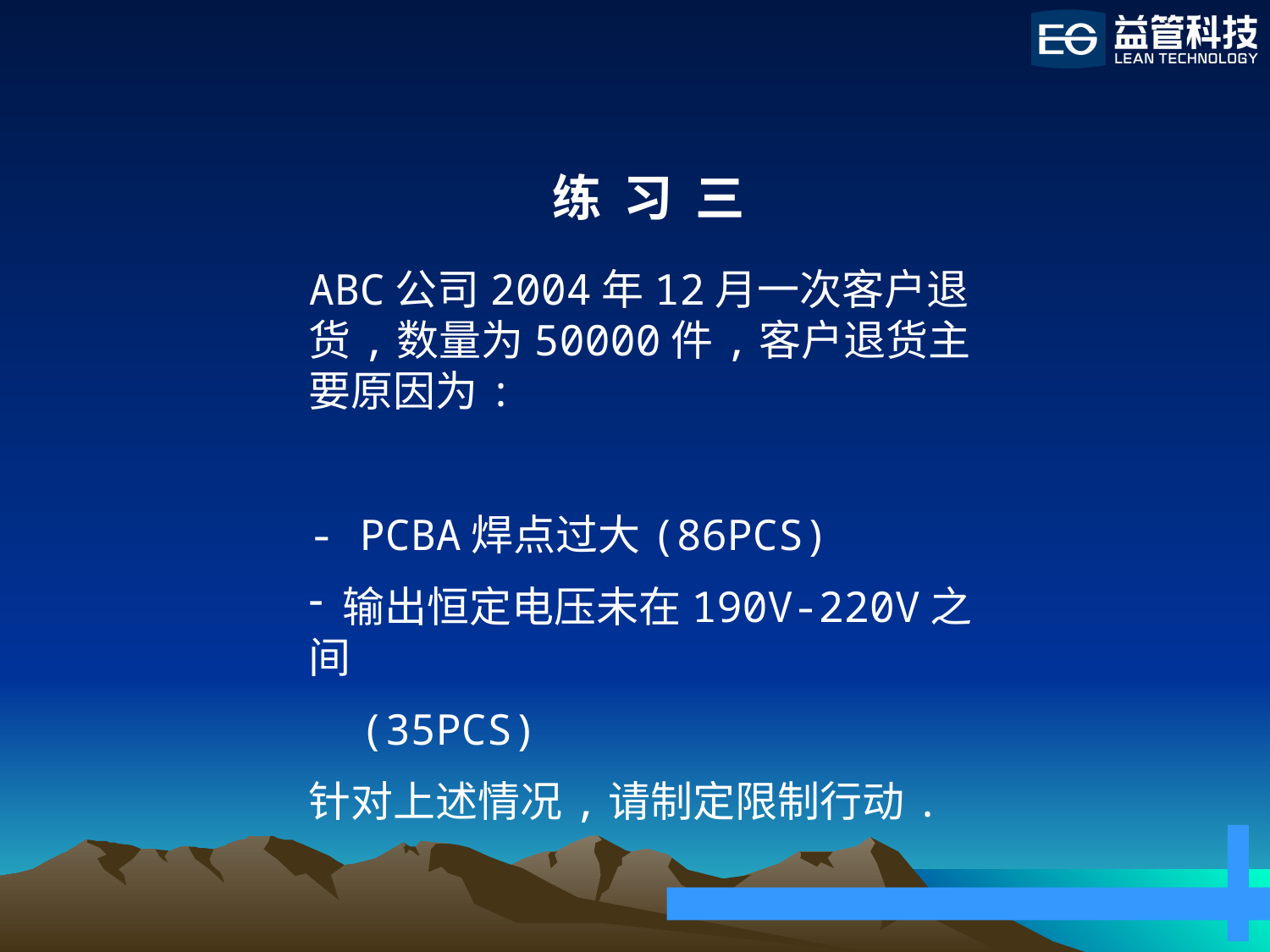

练  习  三
ABC公司2004年12月一次客户退货,数量为50000件,客户退货主要原因为:

- PCBA焊点过大(86PCS)
 输出恒定电压未在190V-220V之间
  (35PCS)
针对上述情况,请制定限制行动.